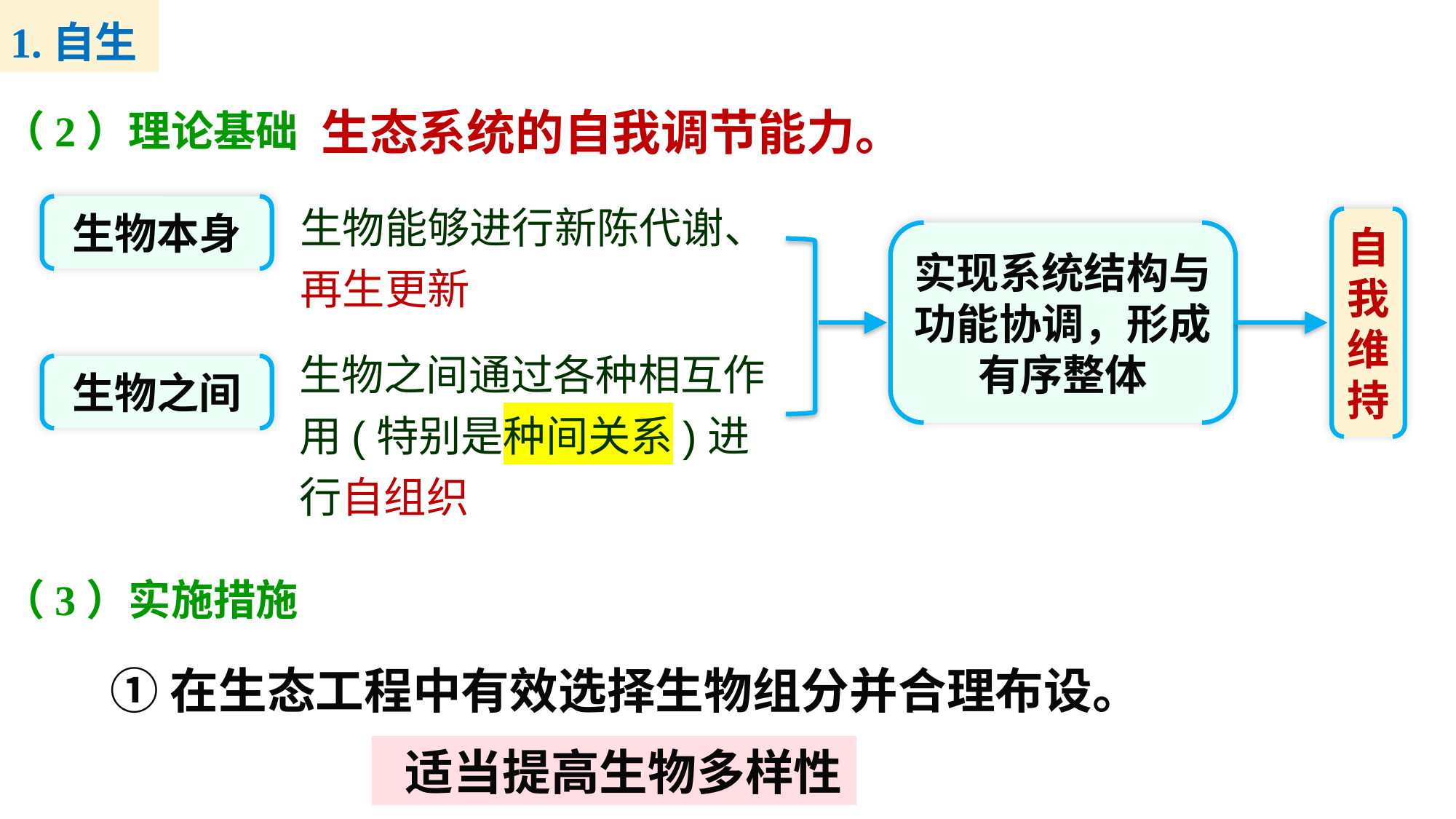

1.自生
生态系统的自我调节能力。
（2）理论基础
生物能够进行新陈代谢、再生更新
生物本身
自我维持
实现系统结构与功能协调，形成有序整体

生物之间通过各种相互作用(特别是种间关系)进行自组织
生物之间
（3）实施措施
①在生态工程中有效选择生物组分并合理布设。
 适当提高生物多样性